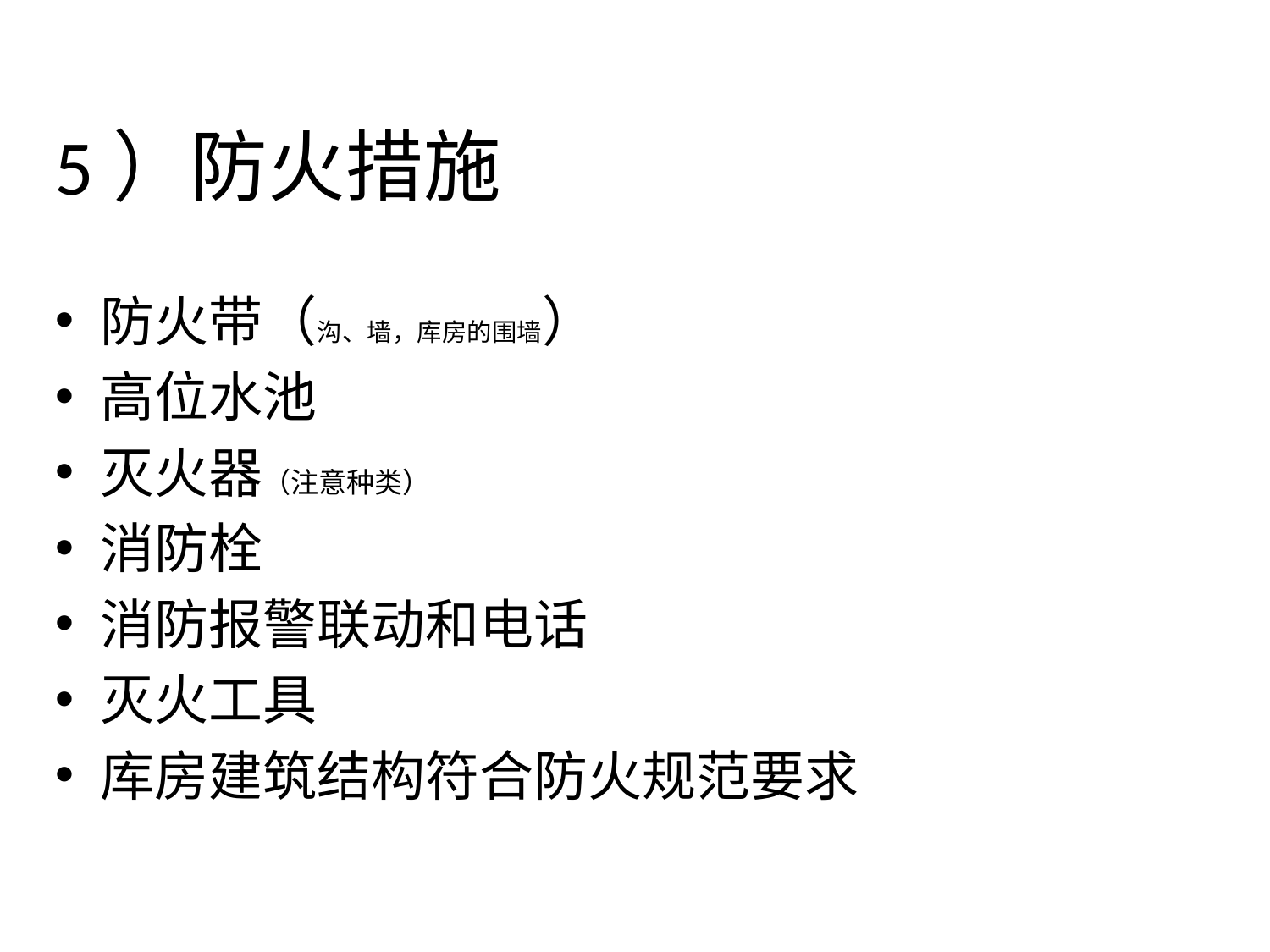

# 5）防火措施
防火带（沟、墙，库房的围墙）
高位水池
灭火器（注意种类）
消防栓
消防报警联动和电话
灭火工具
库房建筑结构符合防火规范要求